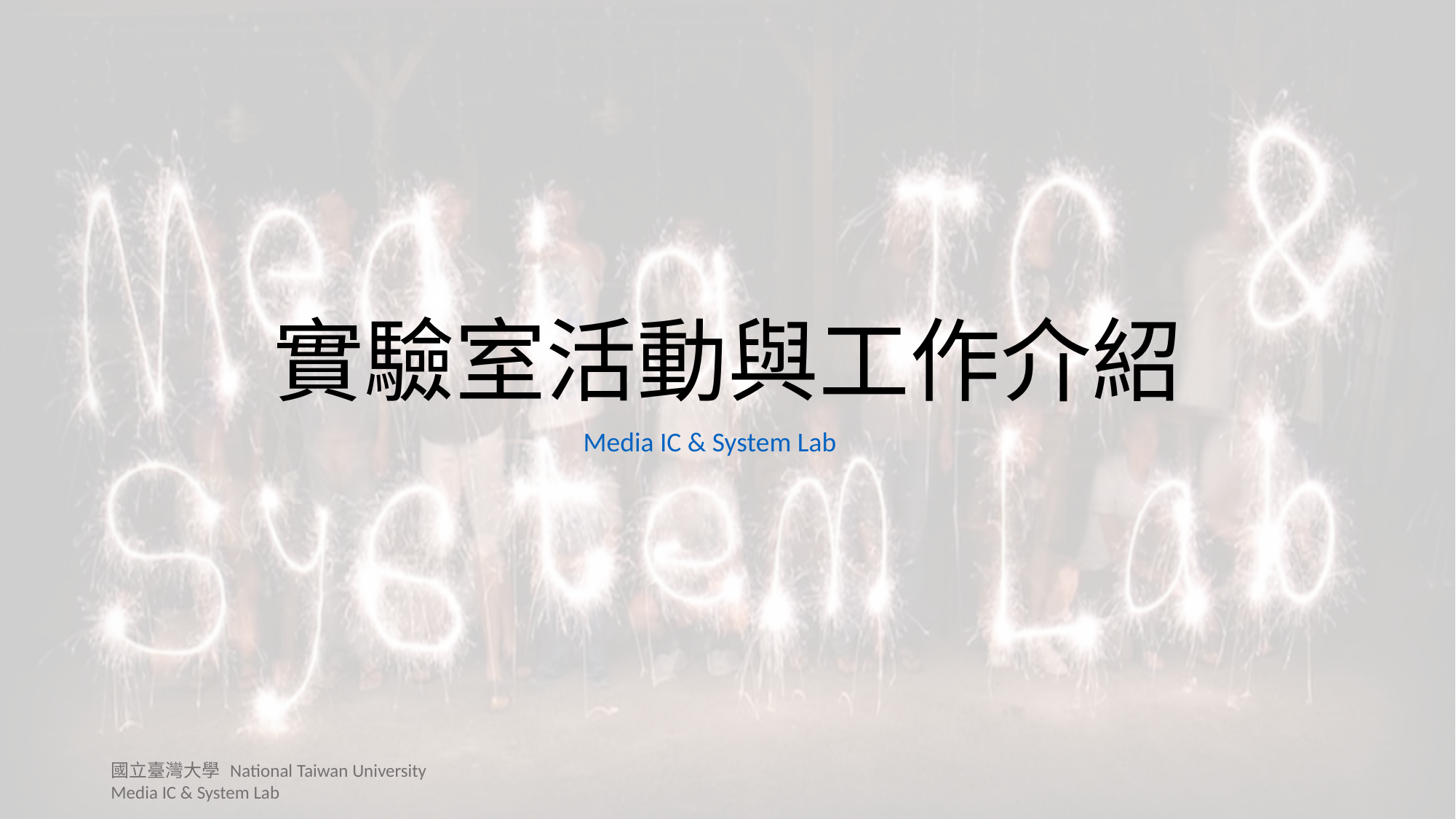

# 實驗室活動與工作介紹
Media IC & System Lab
國立臺灣大學 National Taiwan University Media IC & System Lab